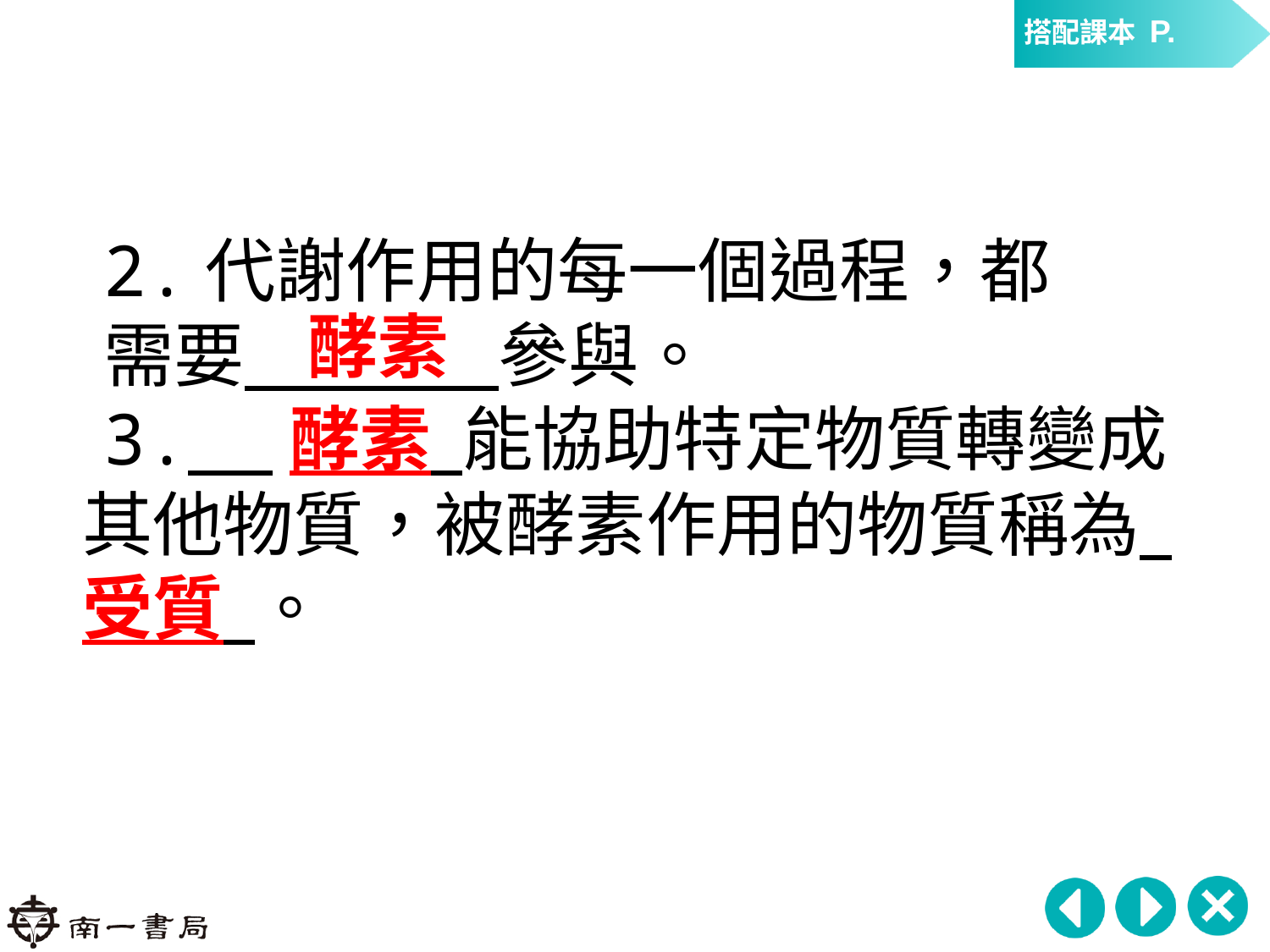

2.代謝作用的每一個過程，都
需要                參與。
3.  酵素  能協助特定物質轉變成其他物質，被酵素作用的物質稱為   受質  。
酵素